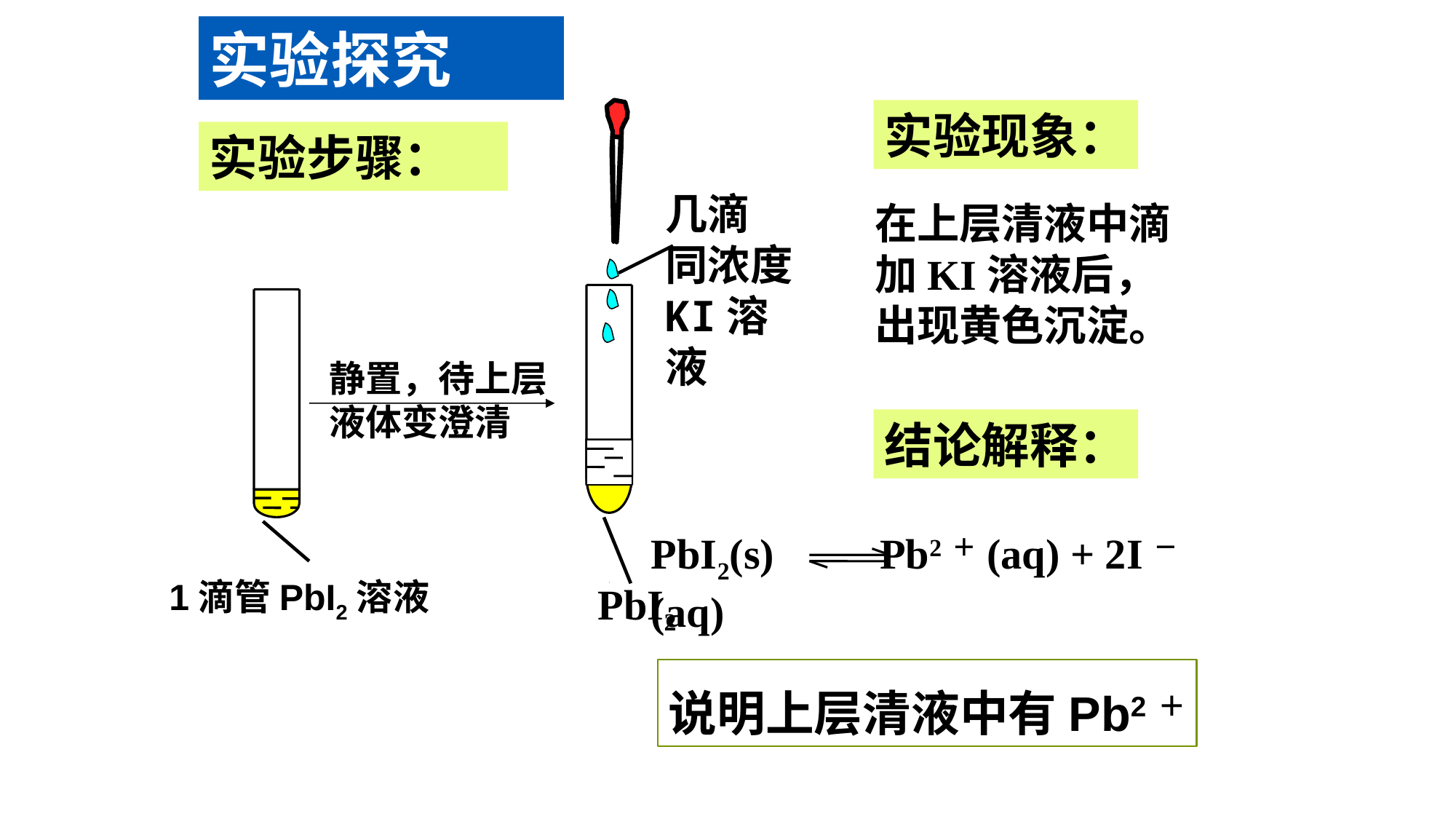

实验探究

实验现象：
实验步骤：
几滴
同浓度
KI溶液
在上层清液中滴加KI溶液后，出现黄色沉淀。

静置，待上层
液体变澄清

结论解释：

PbI2(s)          Pb2＋(aq) + 2I－(aq)

1滴管PbI2溶液
PbI2

说明上层清液中有Pb2＋